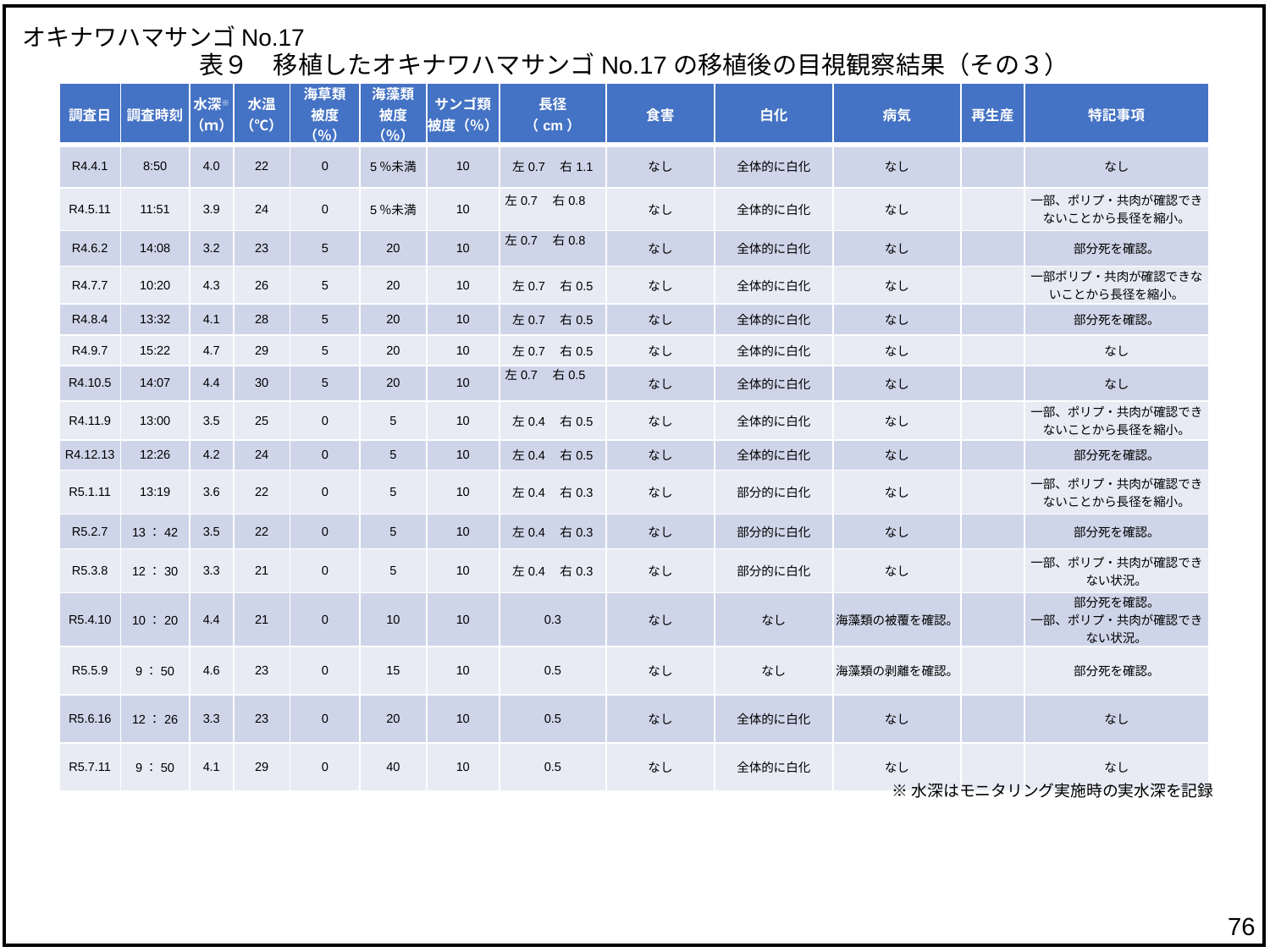

オキナワハマサンゴNo.17
表９　移植したオキナワハマサンゴNo.17の移植後の目視観察結果（その３）
| 調査日 | 調査時刻 | 水深※ （ｍ） | 水温 （℃） | 海草類 被度（％） | 海藻類 被度（％） | サンゴ類 被度（％） | 長径 （cm） | 食害 | 白化 | 病気 | 再生産 | 特記事項 |
| --- | --- | --- | --- | --- | --- | --- | --- | --- | --- | --- | --- | --- |
| R4.4.1 | 8:50 | 4.0 | 22 | 0 | 5％未満 | 10 | 左0.7　右1.1 | なし | 全体的に白化 | なし |  | なし |
| R4.5.11 | 11:51 | 3.9 | 24 | 0 | 5％未満 | 10 | 左0.7　右0.8 | なし | 全体的に白化 | なし |  | 一部、ポリプ・共肉が確認できないことから長径を縮小。 |
| R4.6.2 | 14:08 | 3.2 | 23 | 5 | 20 | 10 | 左0.7　右0.8 | なし | 全体的に白化 | なし |  | 部分死を確認。 |
| R4.7.7 | 10:20 | 4.3 | 26 | 5 | 20 | 10 | 左0.7　右0.5 | なし | 全体的に白化 | なし |  | 一部ポリプ・共肉が確認できないことから長径を縮小。 |
| R4.8.4 | 13:32 | 4.1 | 28 | 5 | 20 | 10 | 左0.7　右0.5 | なし | 全体的に白化 | なし |  | 部分死を確認。 |
| R4.9.7 | 15:22 | 4.7 | 29 | 5 | 20 | 10 | 左0.7　右0.5 | なし | 全体的に白化 | なし |  | なし |
| R4.10.5 | 14:07 | 4.4 | 30 | 5 | 20 | 10 | 左0.7　右0.5 | なし | 全体的に白化 | なし |  | なし |
| R4.11.9 | 13:00 | 3.5 | 25 | 0 | 5 | 10 | 左0.4　右0.5 | なし | 全体的に白化 | なし |  | 一部、ポリプ・共肉が確認できないことから長径を縮小。 |
| R4.12.13 | 12:26 | 4.2 | 24 | 0 | 5 | 10 | 左0.4　右0.5 | なし | 全体的に白化 | なし |  | 部分死を確認。 |
| R5.1.11 | 13:19 | 3.6 | 22 | 0 | 5 | 10 | 左0.4　右0.3 | なし | 部分的に白化 | なし |  | 一部、ポリプ・共肉が確認できないことから長径を縮小。 |
| R5.2.7 | 13：42 | 3.5 | 22 | 0 | 5 | 10 | 左0.4　右0.3 | なし | 部分的に白化 | なし |  | 部分死を確認。 |
| R5.3.8 | 12：30 | 3.3 | 21 | 0 | 5 | 10 | 左0.4　右0.3 | なし | 部分的に白化 | なし |  | 一部、ポリプ・共肉が確認できない状況。 |
| R5.4.10 | 10：20 | 4.4 | 21 | 0 | 10 | 10 | 0.3 | なし | なし | 海藻類の被覆を確認。 |  | 部分死を確認。 一部、ポリプ・共肉が確認できない状況。 |
| R5.5.9 | 9：50 | 4.6 | 23 | 0 | 15 | 10 | 0.5 | なし | なし | 海藻類の剥離を確認。 |  | 部分死を確認。 |
| R5.6.16 | 12：26 | 3.3 | 23 | 0 | 20 | 10 | 0.5 | なし | 全体的に白化 | なし |  | なし |
| R5.7.11 | 9：50 | 4.1 | 29 | 0 | 40 | 10 | 0.5 | なし | 全体的に白化 | なし |  | なし |
※水深はモニタリング実施時の実水深を記録
76